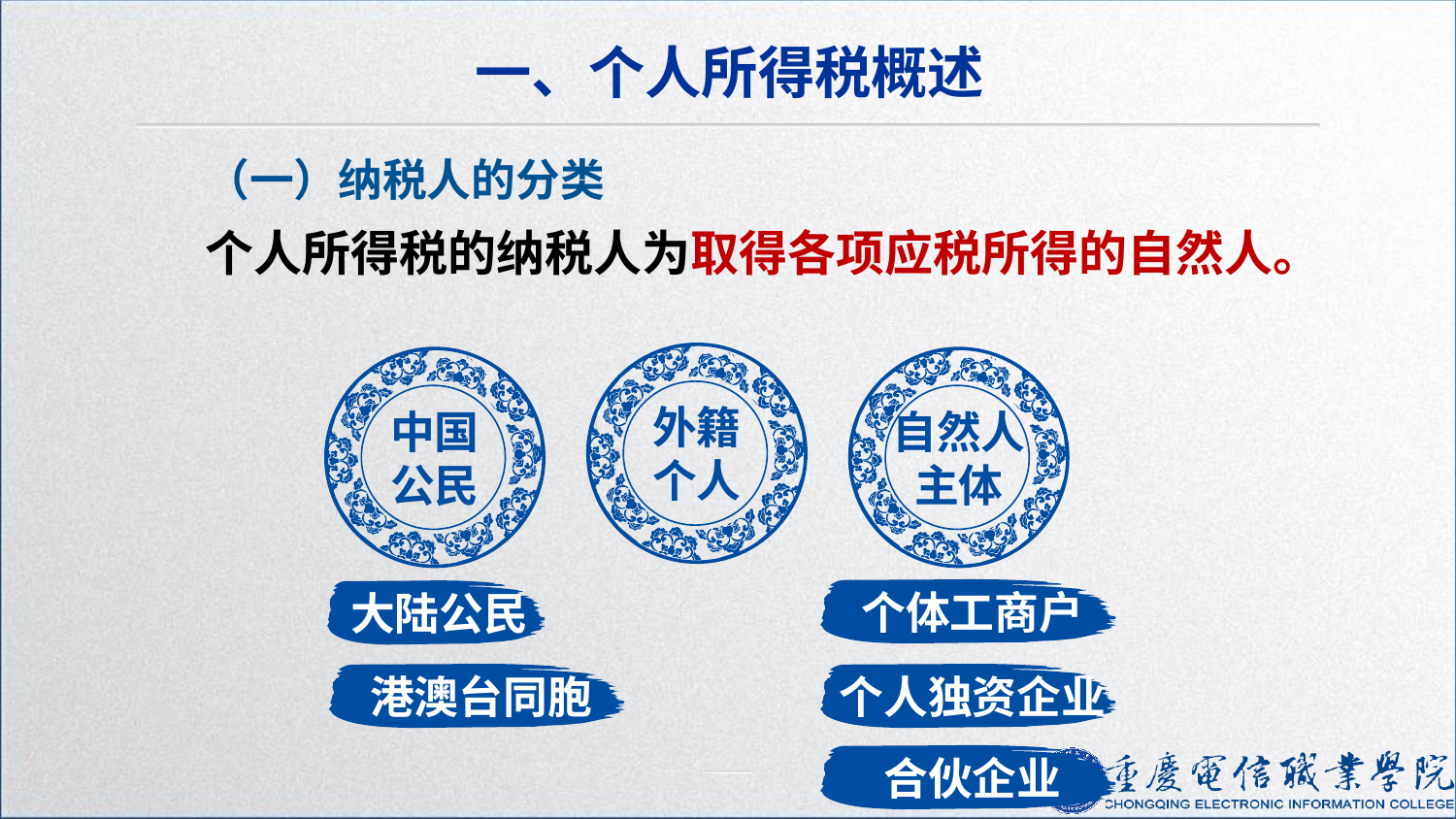

一、个人所得税概述
（一）纳税人的分类
个人所得税的纳税人为取得各项应税所得的自然人。
外籍
个人
中国
公民
自然人
主体
个体工商户

大陆公民

个人独资企业

港澳台同胞

合伙企业